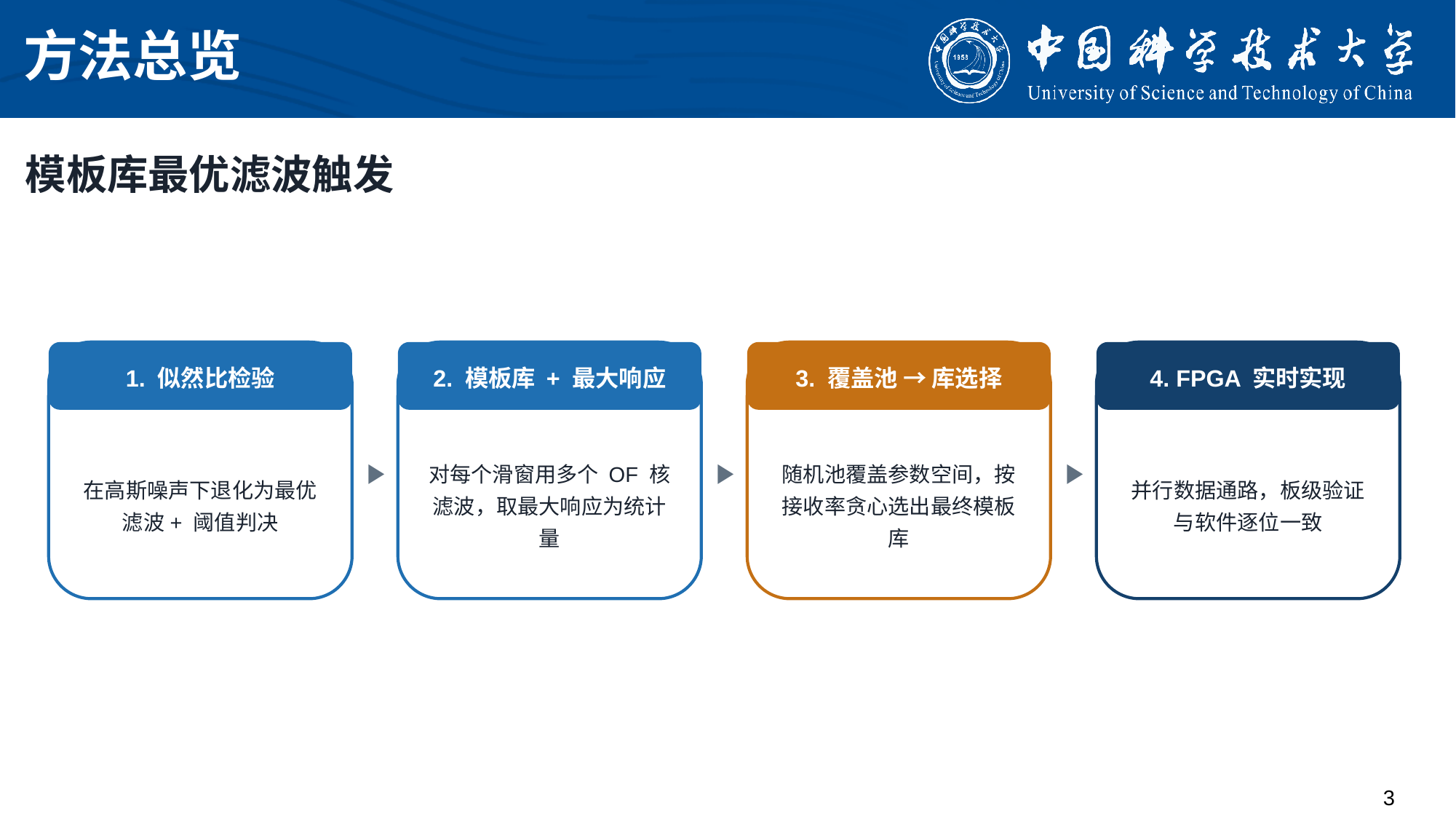

# 方法总览
模板库最优滤波触发

1. 似然比检验
2. 模板库 + 最大响应
3. 覆盖池 → 库选择
4. FPGA 实时实现
在高斯噪声下退化为最优滤波+ 阈值判决
对每个滑窗用多个 OF 核滤波，取最大响应为统计量
并行数据通路，板级验证与软件逐位一致
▶
▶
▶
随机池覆盖参数空间，按接收率贪心选出最终模板库
3